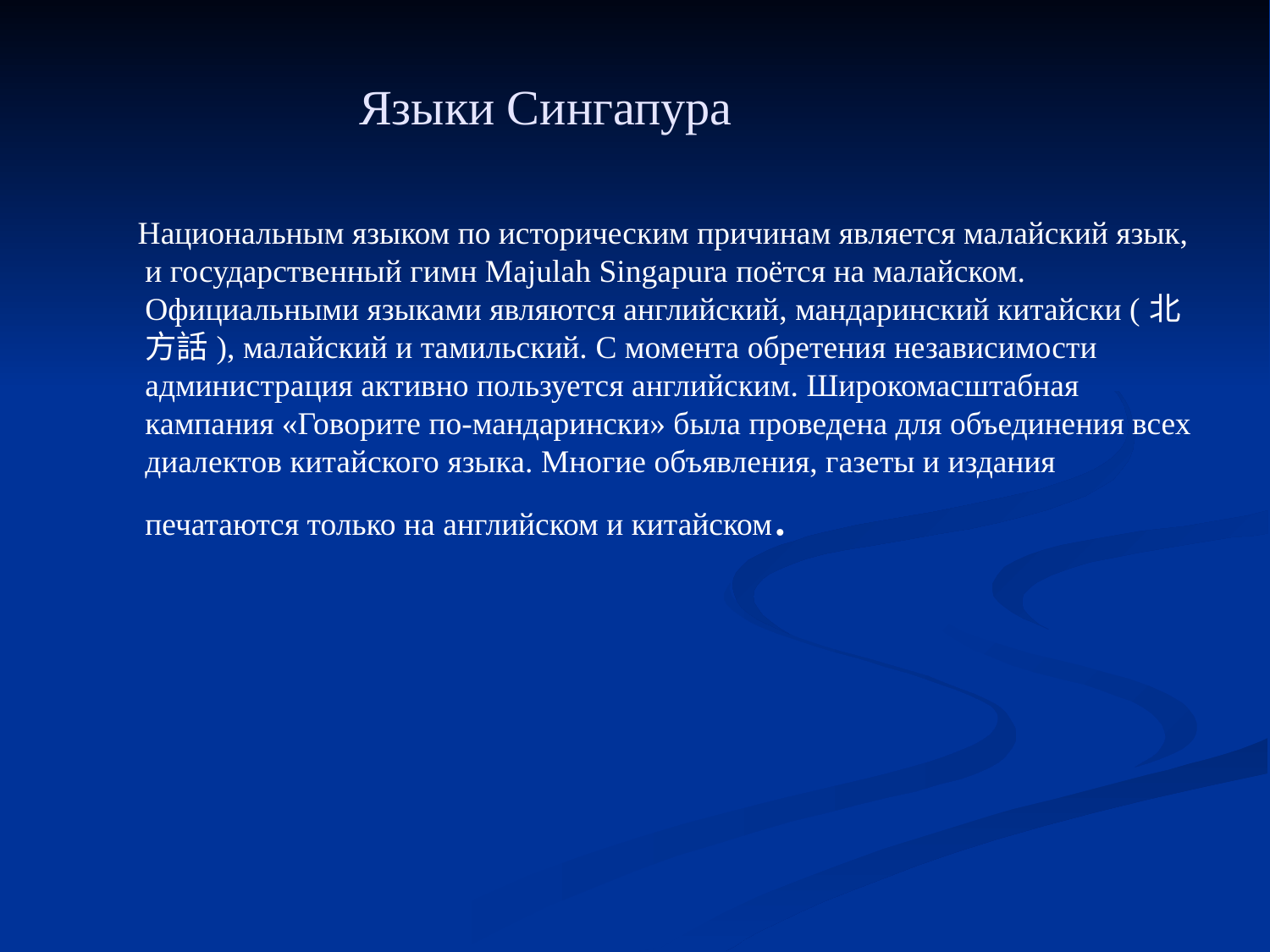

# Языки Сингапура
     Национальным языком по историческим причинам является малайский язык, и государственный гимн Majulah Singapura поётся на малайском. Официальными языками являются английский, мандаринский китайски (北方話), малайский и тамильский. С момента обретения независимости администрация активно пользуется английским. Широкомасштабная кампания «Говорите по-мандарински» была проведена для объединения всех диалектов китайского языка. Многие объявления, газеты и издания печатаются только на английском и китайском.